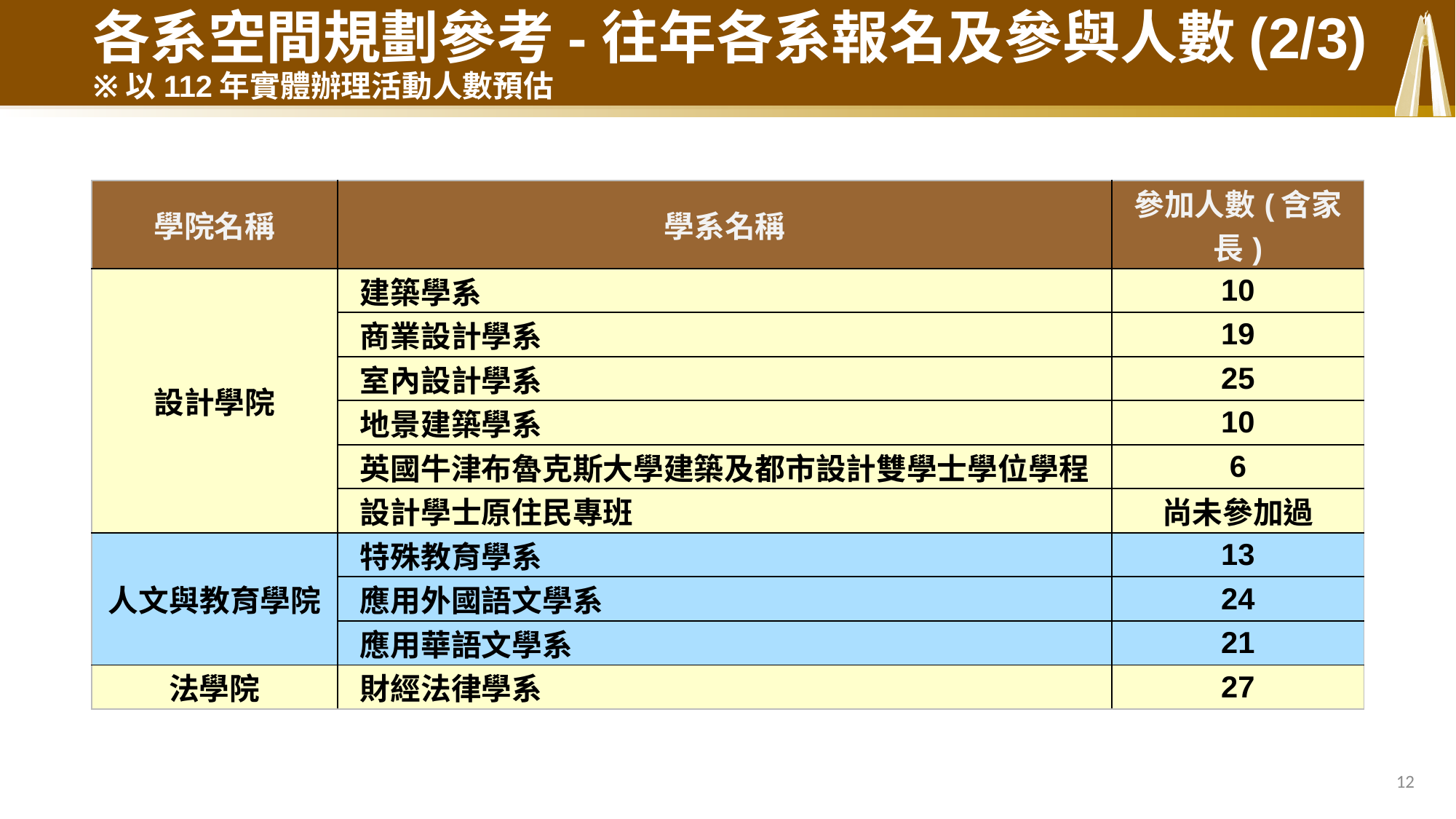

# 各系空間規劃參考-往年各系報名及參與人數(2/3) ※以112年實體辦理活動人數預估
| 學院名稱 | 學系名稱 | 參加人數(含家長) |
| --- | --- | --- |
| 設計學院 | 建築學系 | 10 |
|  | 商業設計學系 | 19 |
|  | 室內設計學系 | 25 |
|  | 地景建築學系 | 10 |
|  | 英國牛津布魯克斯大學建築及都市設計雙學士學位學程 | 6 |
|  | 設計學士原住民專班 | 尚未參加過 |
| 人文與教育學院 | 特殊教育學系 | 13 |
|  | 應用外國語文學系 | 24 |
|  | 應用華語文學系 | 21 |
| 法學院 | 財經法律學系 | 27 |
12